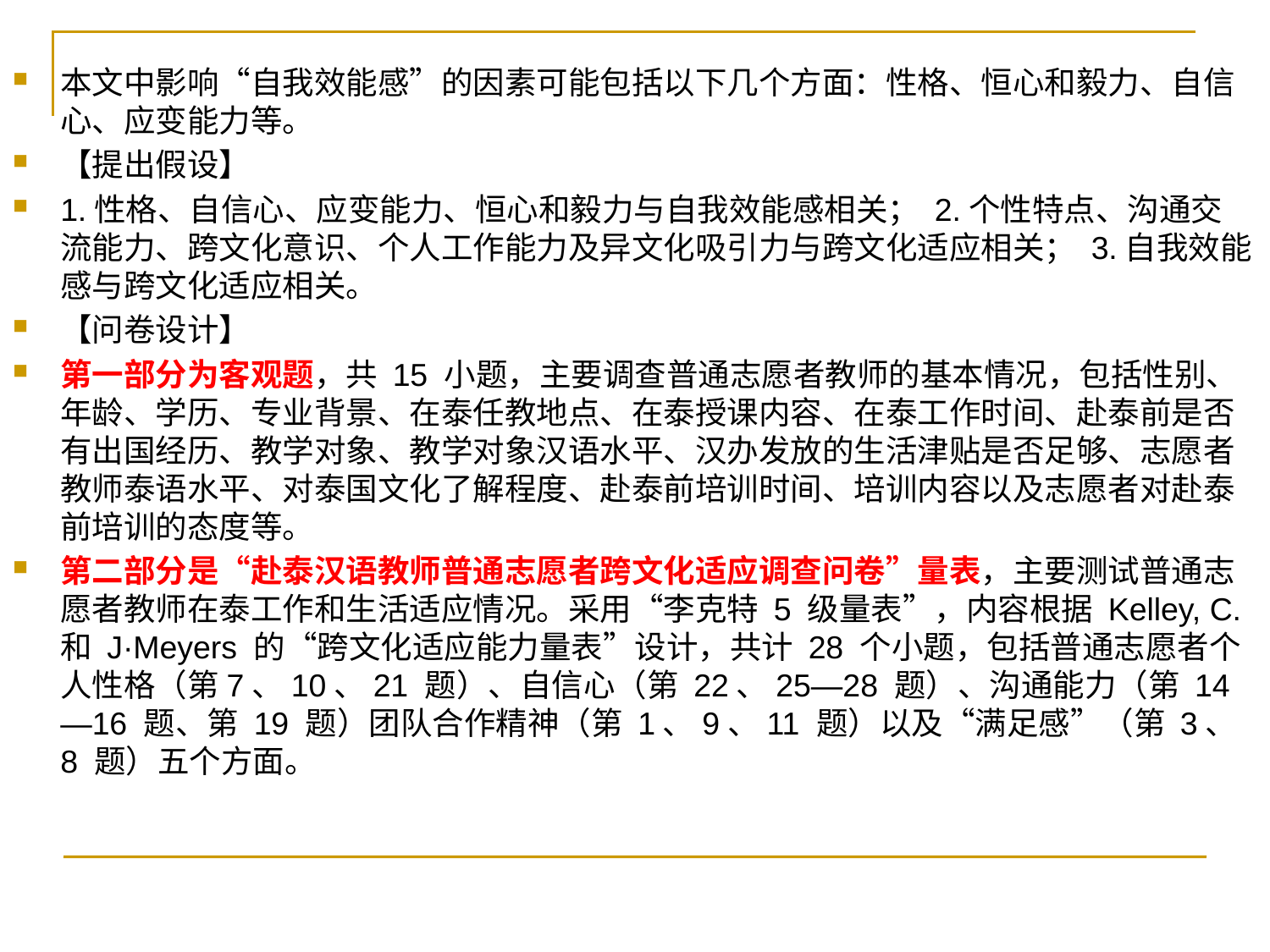

本文中影响“自我效能感”的因素可能包括以下几个方面：性格、恒心和毅力、自信心、应变能力等。
【提出假设】
1.性格、自信心、应变能力、恒心和毅力与自我效能感相关； 2.个性特点、沟通交流能力、跨文化意识、个人工作能力及异文化吸引力与跨文化适应相关； 3.自我效能感与跨文化适应相关。
【问卷设计】
第一部分为客观题，共 15 小题，主要调查普通志愿者教师的基本情况，包括性别、年龄、学历、专业背景、在泰任教地点、在泰授课内容、在泰工作时间、赴泰前是否有出国经历、教学对象、教学对象汉语水平、汉办发放的生活津贴是否足够、志愿者教师泰语水平、对泰国文化了解程度、赴泰前培训时间、培训内容以及志愿者对赴泰前培训的态度等。
第二部分是“赴泰汉语教师普通志愿者跨文化适应调查问卷”量表，主要测试普通志愿者教师在泰工作和生活适应情况。采用“李克特 5 级量表”，内容根据 Kelley, C. 和 J·Meyers 的“跨文化适应能力量表”设计，共计 28 个小题，包括普通志愿者个人性格（第7、10、21 题）、自信心（第 22、25—28 题）、沟通能力（第 14—16 题、第 19 题）团队合作精神（第 1、9、11 题）以及“满足感”（第 3、8 题）五个方面。